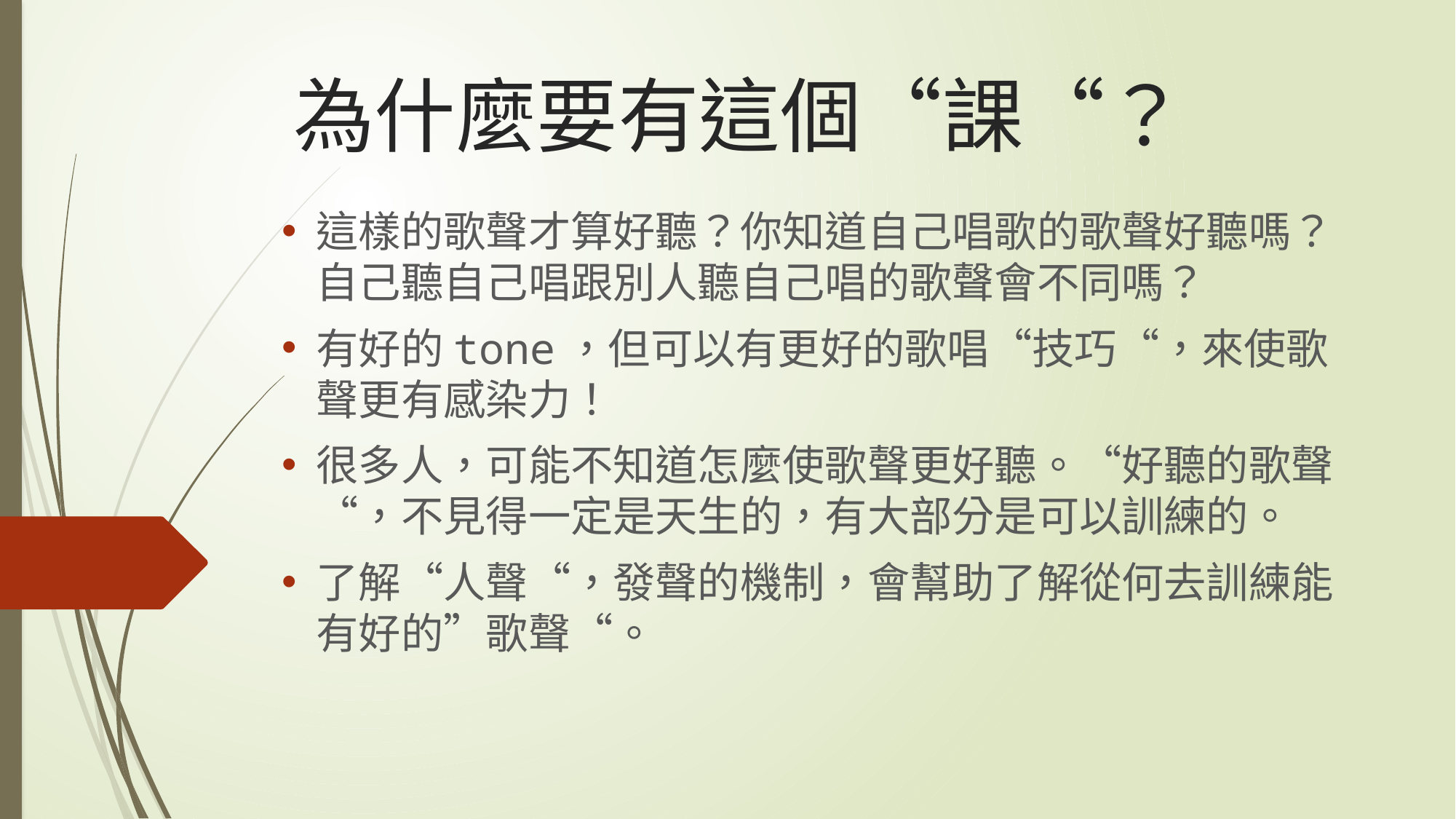

# 為什麼要有這個“課“？
這樣的歌聲才算好聽？你知道自己唱歌的歌聲好聽嗎？自己聽自己唱跟別人聽自己唱的歌聲會不同嗎？
有好的tone，但可以有更好的歌唱“技巧“，來使歌聲更有感染力！
很多人，可能不知道怎麼使歌聲更好聽。“好聽的歌聲“，不見得一定是天生的，有大部分是可以訓練的。
了解“人聲“，發聲的機制，會幫助了解從何去訓練能有好的”歌聲“。